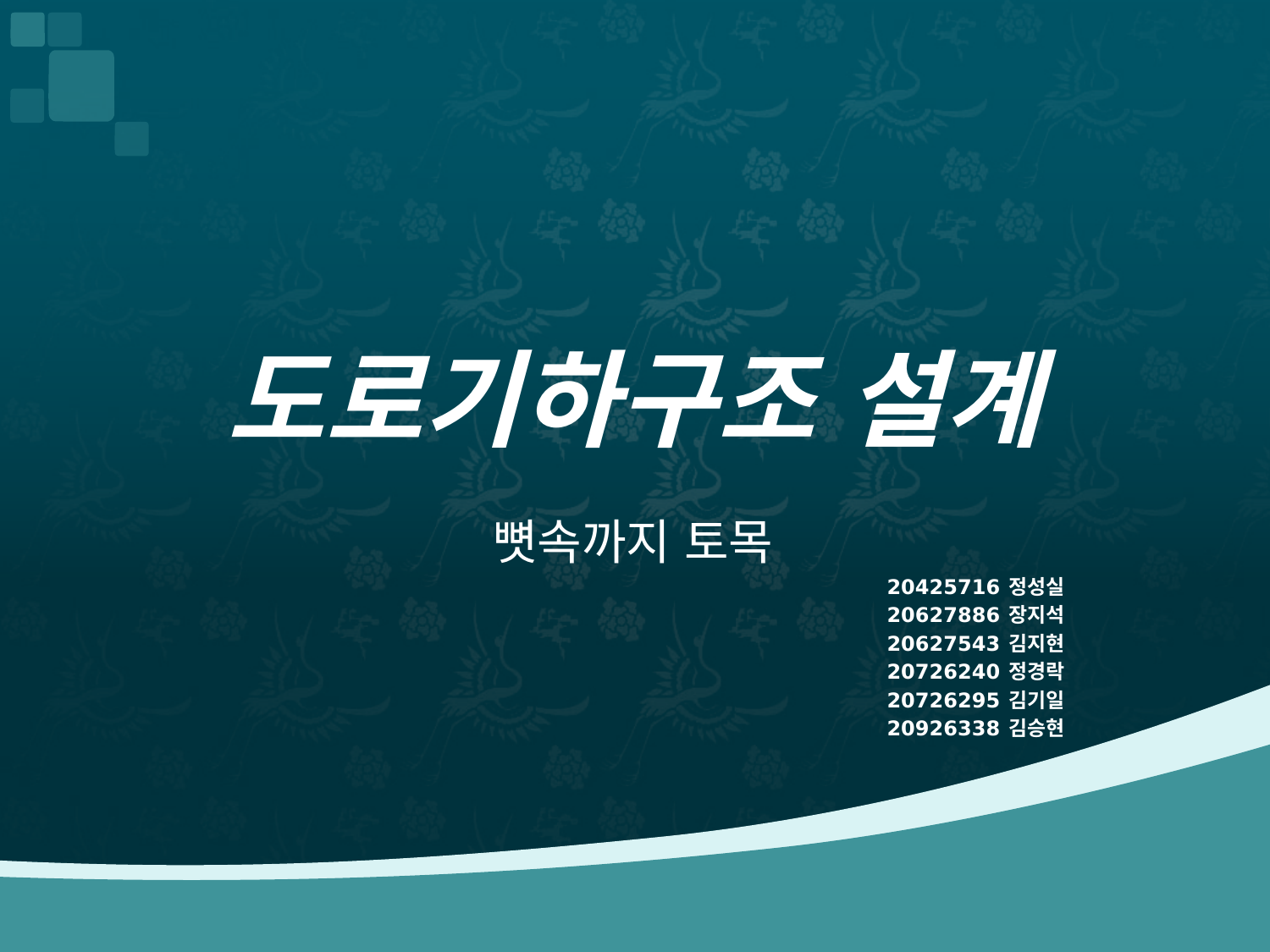

# 도로기하구조 설계
뼛속까지 토목
20425716 정성실
20627886 장지석
20627543 김지현
 20726240 정경락
20726295 김기일
20926338 김승현